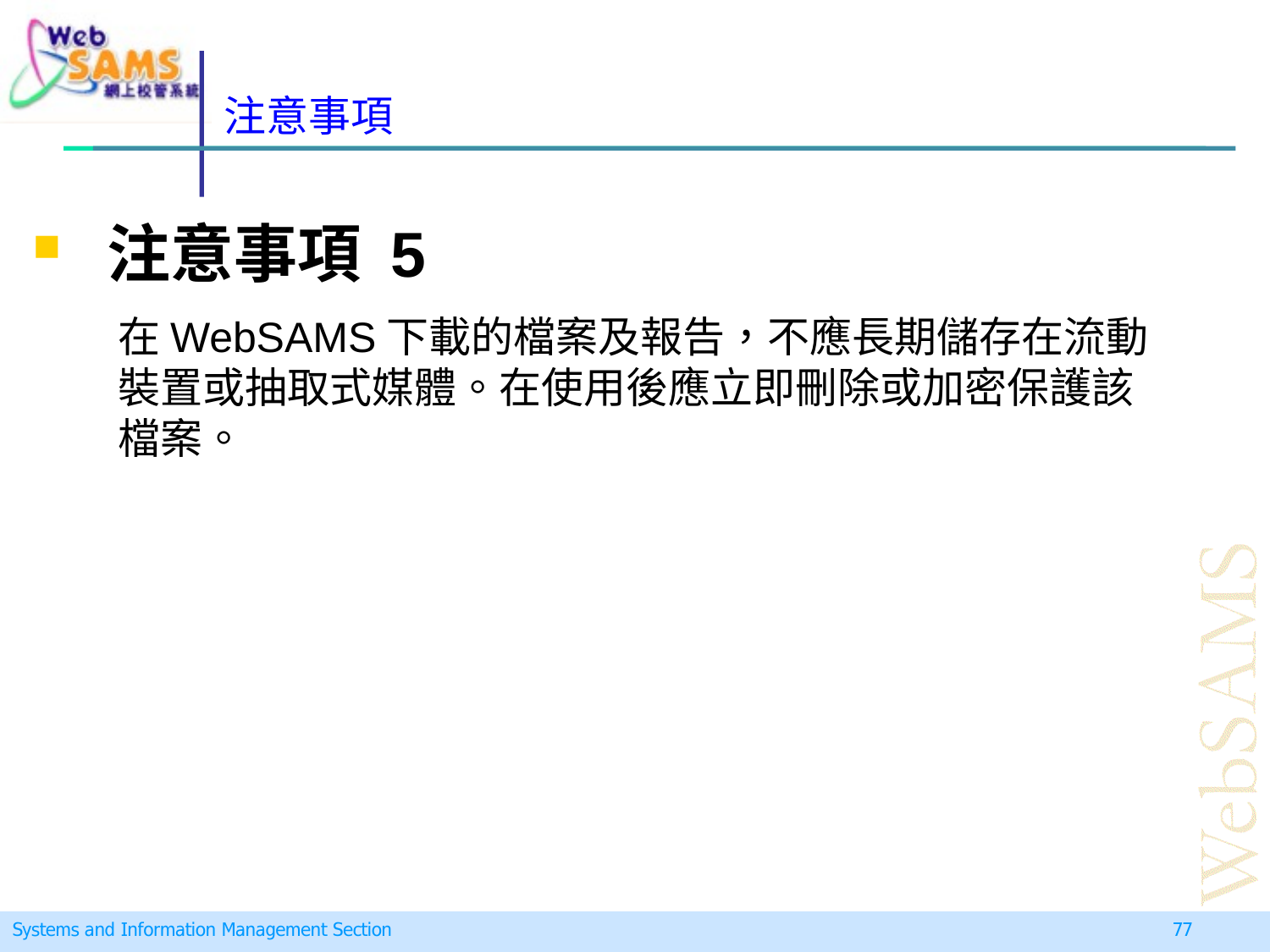

# 注意事項
注意事項 5
在WebSAMS下載的檔案及報告，不應長期儲存在流動裝置或抽取式媒體。在使用後應立即刪除或加密保護該檔案。